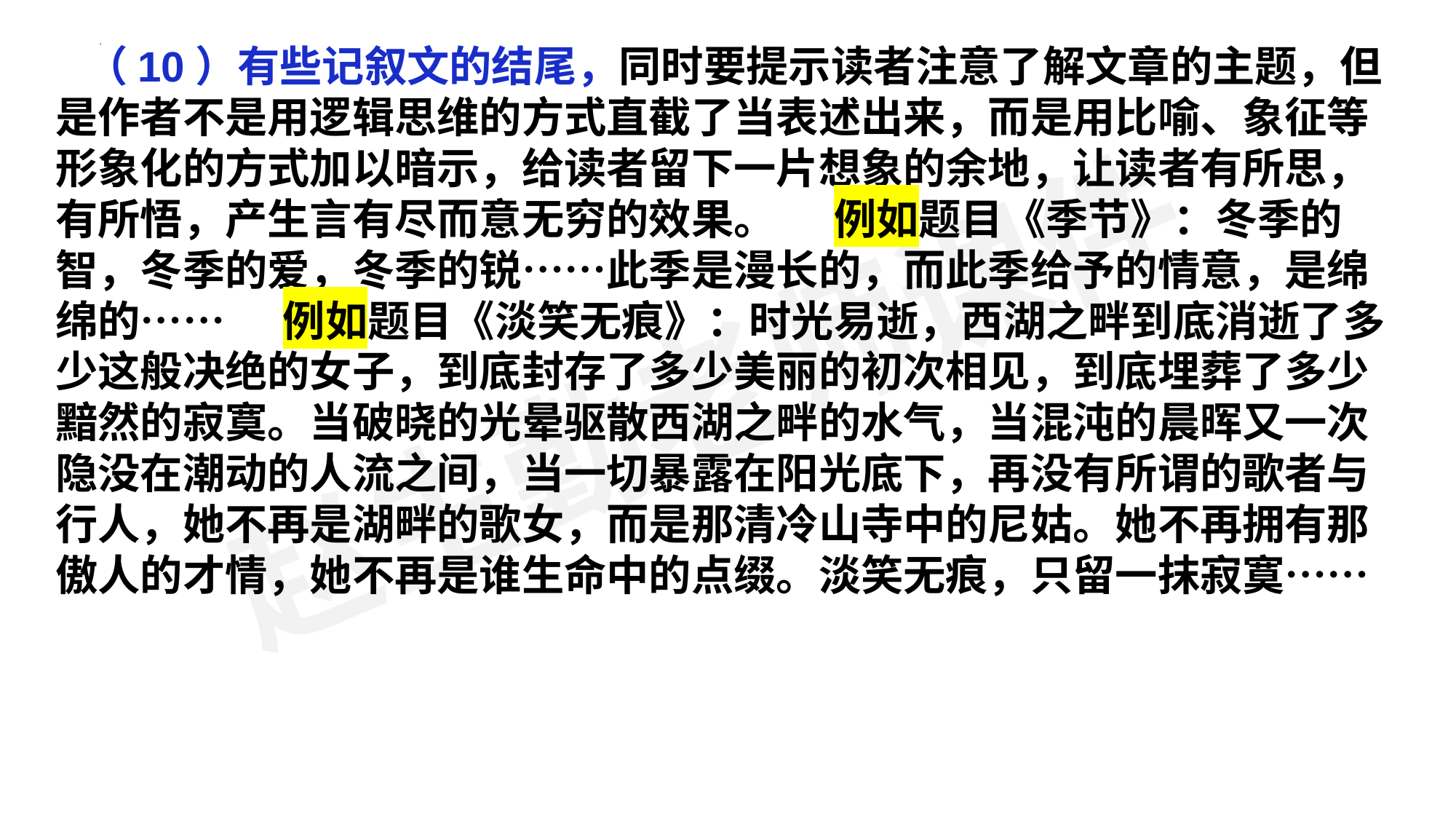

（10）有些记叙文的结尾，同时要提示读者注意了解文章的主题，但是作者不是用逻辑思维的方式直截了当表述出来，而是用比喻、象征等形象化的方式加以暗示，给读者留下一片想象的余地，让读者有所思，有所悟，产生言有尽而意无穷的效果。      例如题目《季节》：冬季的智，冬季的爱，冬季的锐……此季是漫长的，而此季给予的情意，是绵绵的……      例如题目《淡笑无痕》：时光易逝，西湖之畔到底消逝了多少这般决绝的女子，到底封存了多少美丽的初次相见，到底埋葬了多少黯然的寂寞。当破晓的光晕驱散西湖之畔的水气，当混沌的晨晖又一次隐没在潮动的人流之间，当一切暴露在阳光底下，再没有所谓的歌者与行人，她不再是湖畔的歌女，而是那清冷山寺中的尼姑。她不再拥有那傲人的才情，她不再是谁生命中的点缀。淡笑无痕，只留一抹寂寞……